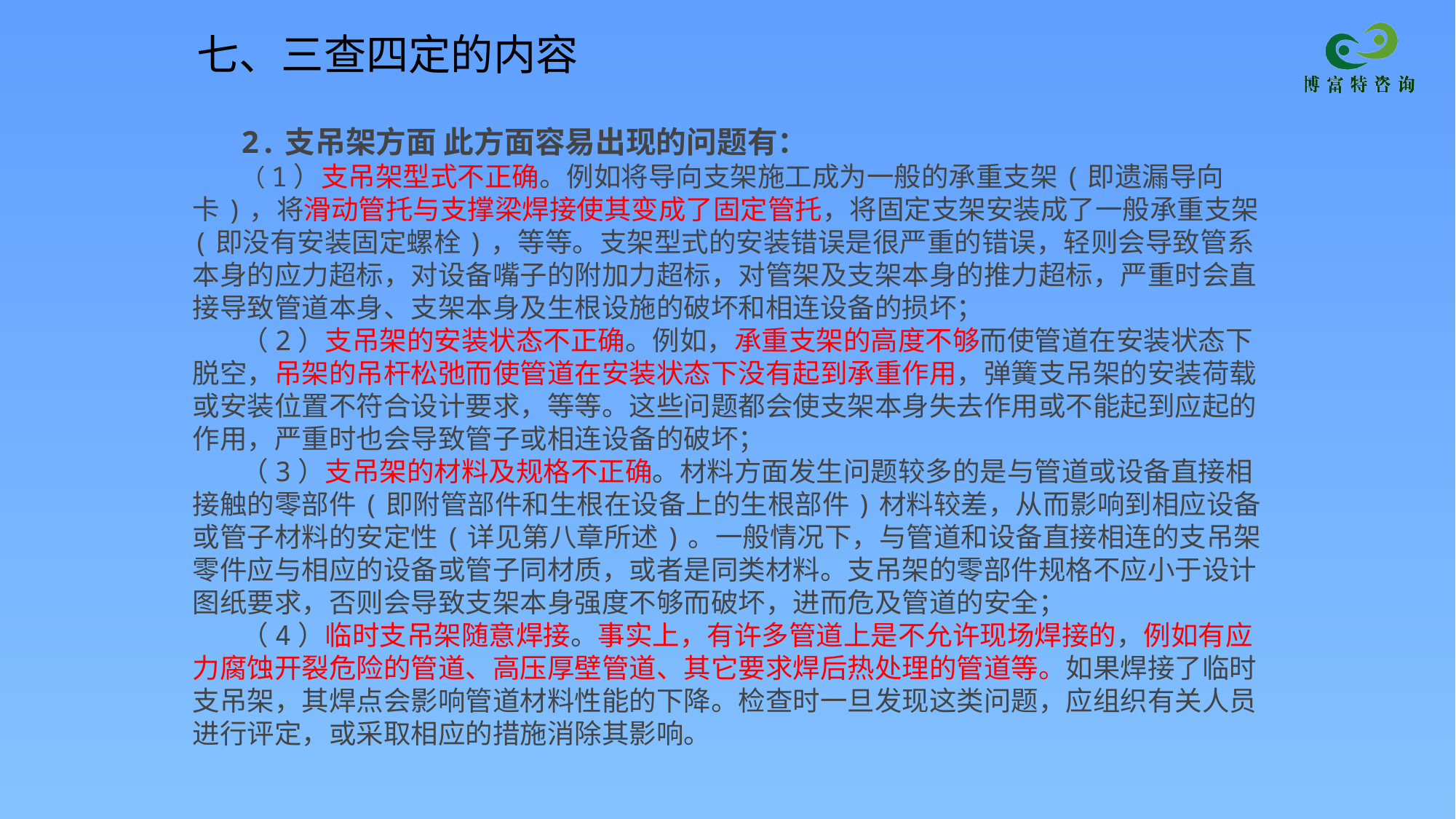

七、三查四定的内容
2.支吊架方面 此方面容易出现的问题有：
（1）支吊架型式不正确。例如将导向支架施工成为一般的承重支架(即遗漏导向卡)，将滑动管托与支撑梁焊接使其变成了固定管托，将固定支架安装成了一般承重支架(即没有安装固定螺栓)，等等。支架型式的安装错误是很严重的错误，轻则会导致管系本身的应力超标，对设备嘴子的附加力超标，对管架及支架本身的推力超标，严重时会直接导致管道本身、支架本身及生根设施的破坏和相连设备的损坏；
（2）支吊架的安装状态不正确。例如，承重支架的高度不够而使管道在安装状态下脱空，吊架的吊杆松弛而使管道在安装状态下没有起到承重作用，弹簧支吊架的安装荷载或安装位置不符合设计要求，等等。这些问题都会使支架本身失去作用或不能起到应起的作用，严重时也会导致管子或相连设备的破坏；
（3）支吊架的材料及规格不正确。材料方面发生问题较多的是与管道或设备直接相接触的零部件(即附管部件和生根在设备上的生根部件)材料较差，从而影响到相应设备或管子材料的安定性(详见第八章所述)。一般情况下，与管道和设备直接相连的支吊架零件应与相应的设备或管子同材质，或者是同类材料。支吊架的零部件规格不应小于设计图纸要求，否则会导致支架本身强度不够而破坏，进而危及管道的安全；
（4）临时支吊架随意焊接。事实上，有许多管道上是不允许现场焊接的，例如有应力腐蚀开裂危险的管道、高压厚壁管道、其它要求焊后热处理的管道等。如果焊接了临时支吊架，其焊点会影响管道材料性能的下降。检查时一旦发现这类问题，应组织有关人员进行评定，或采取相应的措施消除其影响。